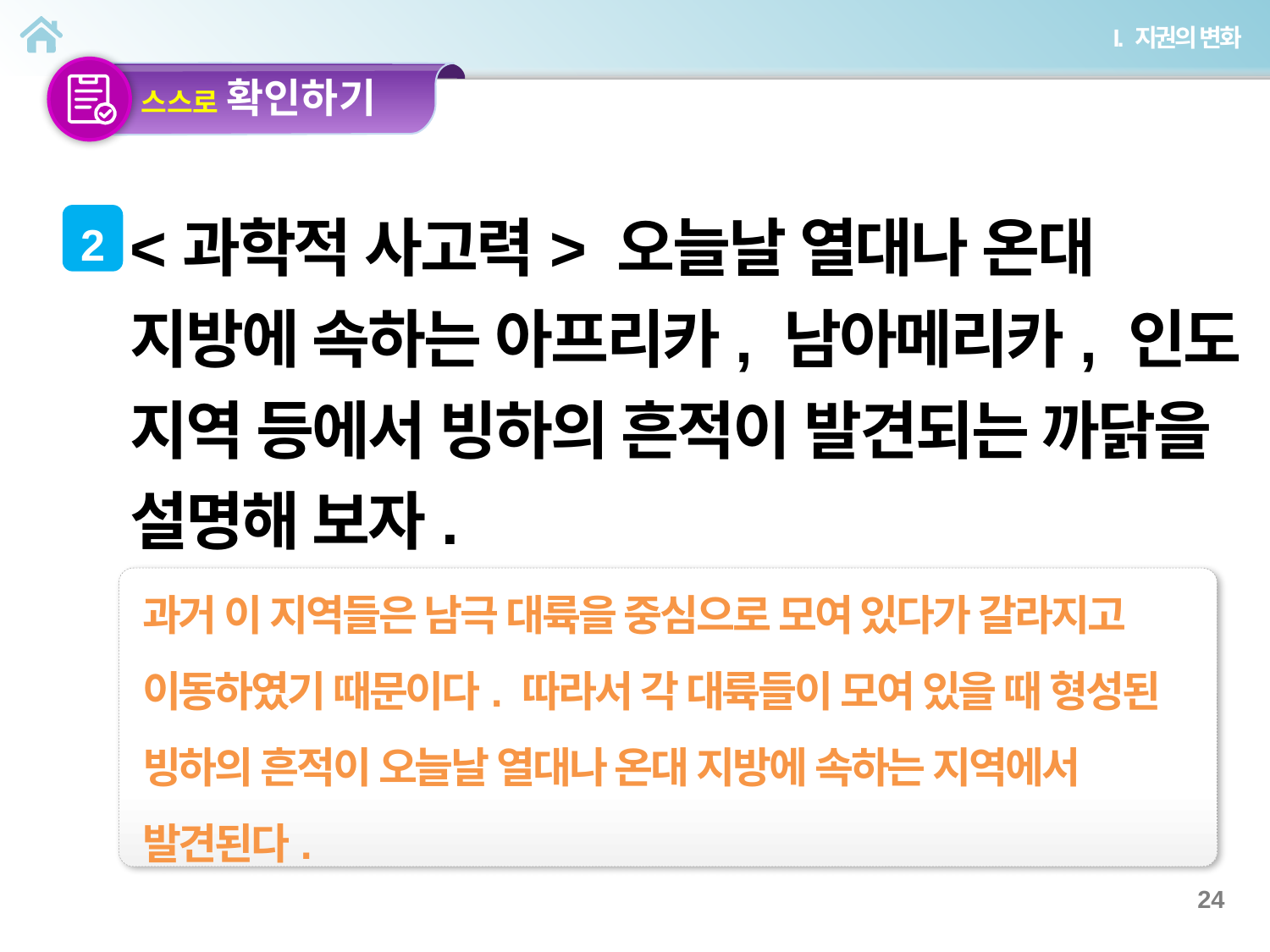

<과학적 사고력> 오늘날 열대나 온대 지방에 속하는 아프리카, 남아메리카, 인도 지역 등에서 빙하의 흔적이 발견되는 까닭을 설명해 보자.
2
과거 이 지역들은 남극 대륙을 중심으로 모여 있다가 갈라지고 이동하였기 때문이다. 따라서 각 대륙들이 모여 있을 때 형성된 빙하의 흔적이 오늘날 열대나 온대 지방에 속하는 지역에서 발견된다.

24